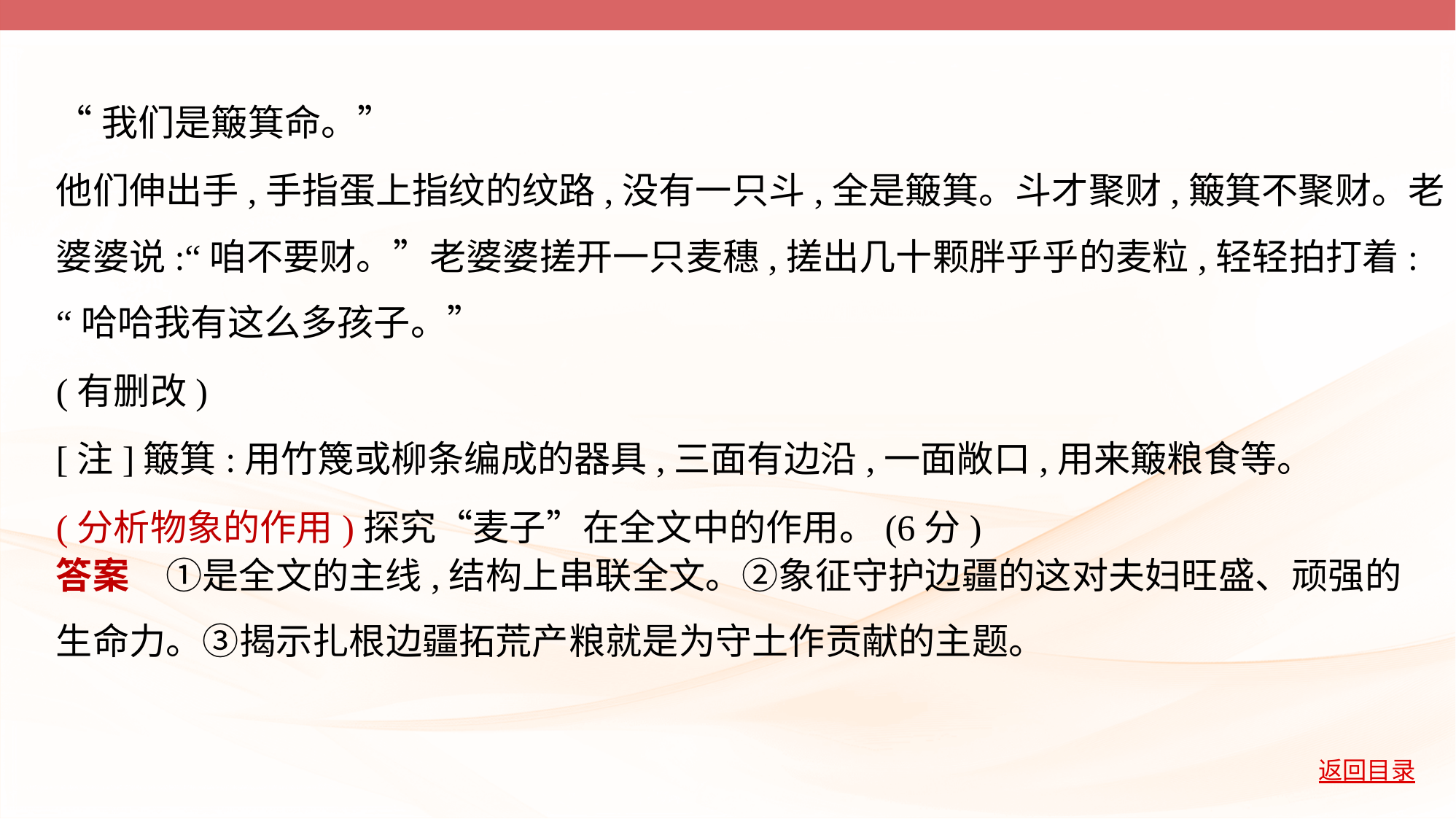

“我们是簸箕命。”
他们伸出手,手指蛋上指纹的纹路,没有一只斗,全是簸箕。斗才聚财,簸箕不聚财。老
婆婆说:“咱不要财。”老婆婆搓开一只麦穗,搓出几十颗胖乎乎的麦粒,轻轻拍打着:
“哈哈我有这么多孩子。”
(有删改)
[注]簸箕:用竹篾或柳条编成的器具,三面有边沿,一面敞口,用来簸粮食等。
(分析物象的作用)探究“麦子”在全文中的作用。(6分)

答案　①是全文的主线,结构上串联全文。②象征守护边疆的这对夫妇旺盛、顽强的
生命力。③揭示扎根边疆拓荒产粮就是为守土作贡献的主题。